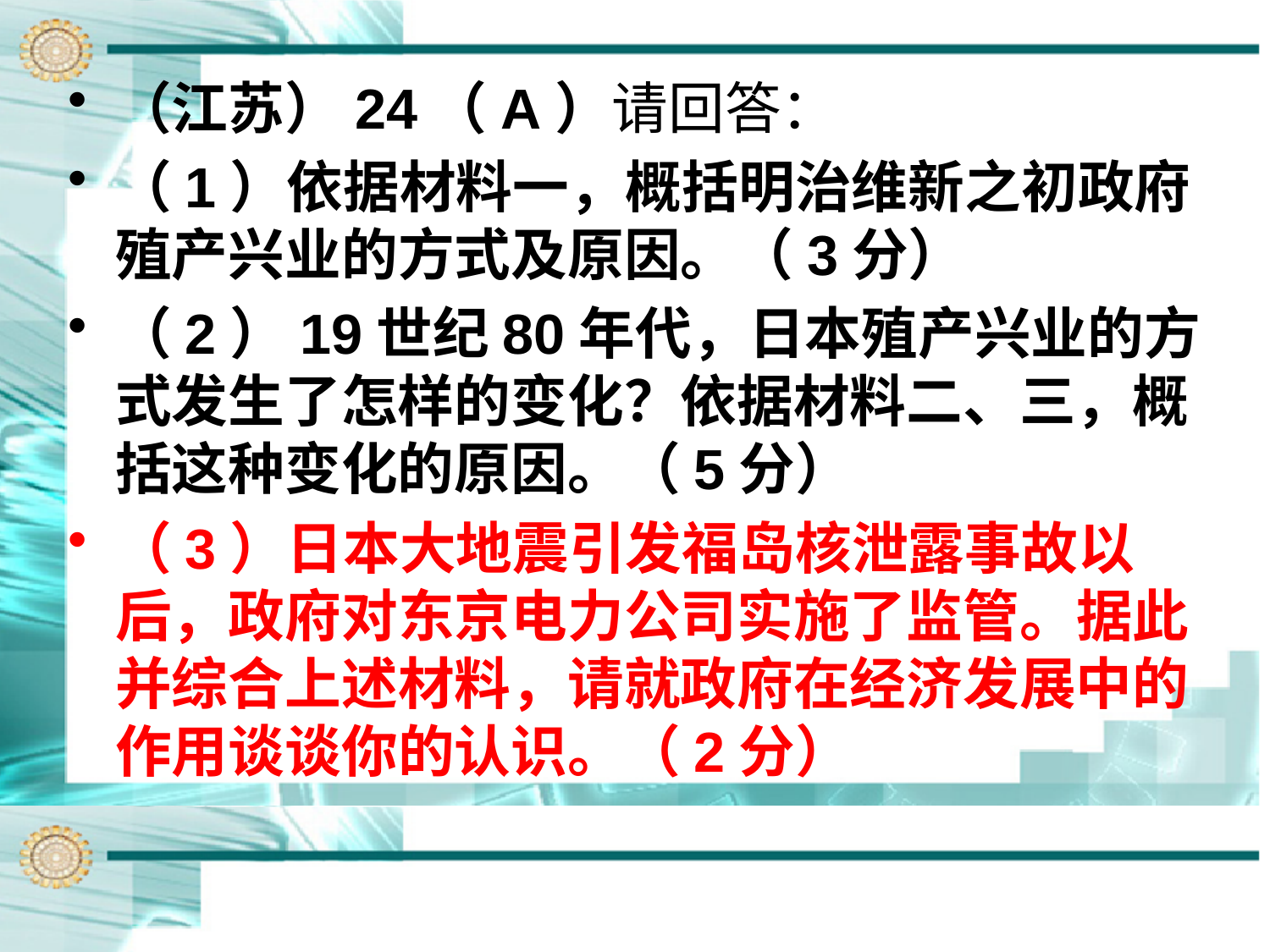

（江苏）24（A）请回答：
（1）依据材料一，概括明治维新之初政府殖产兴业的方式及原因。（3分）
（2）19世纪80年代，日本殖产兴业的方式发生了怎样的变化？依据材料二、三，概括这种变化的原因。（5分）
（3）日本大地震引发福岛核泄露事故以后，政府对东京电力公司实施了监管。据此并综合上述材料，请就政府在经济发展中的作用谈谈你的认识。（2分）